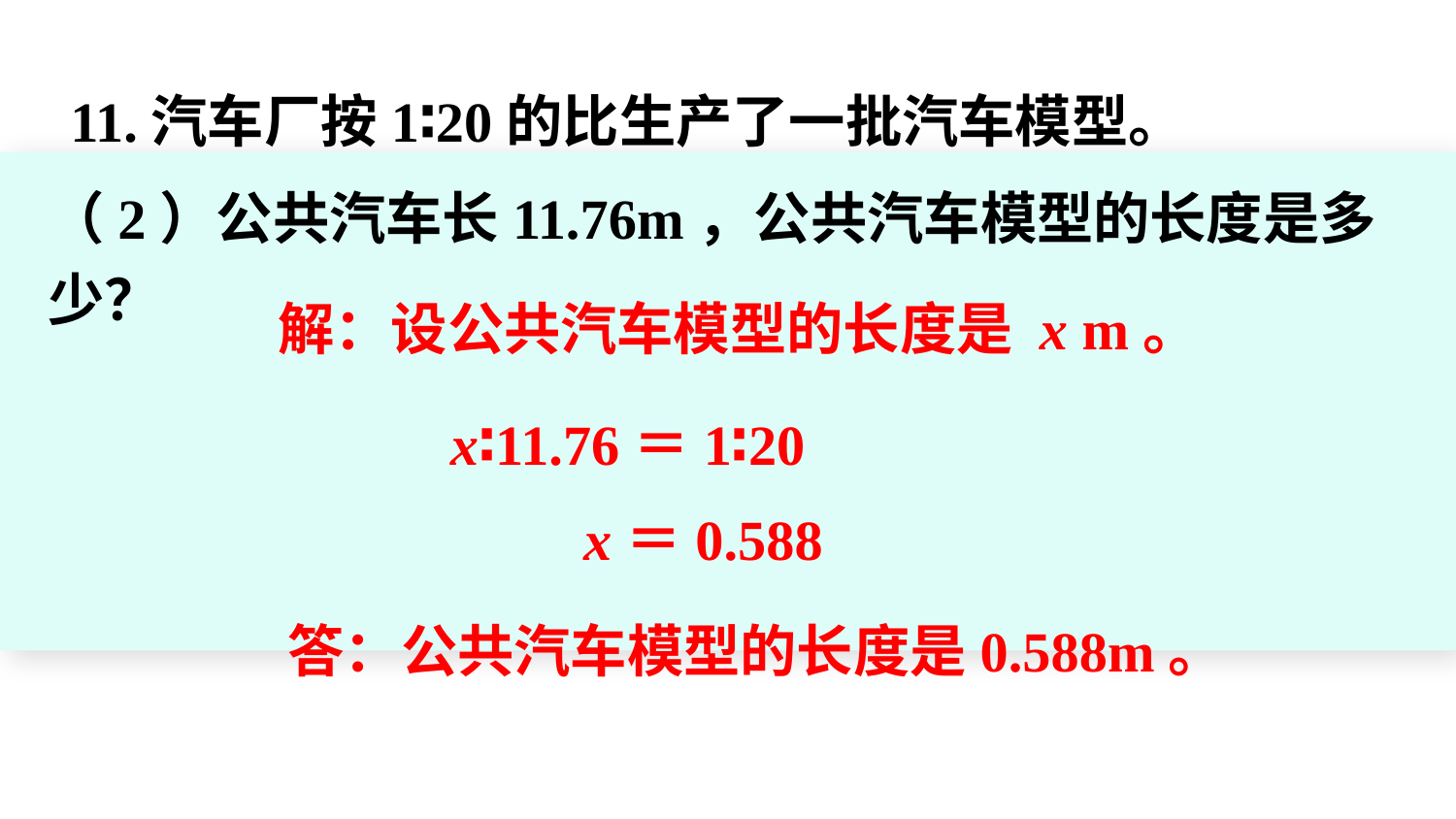

11.汽车厂按1∶20的比生产了一批汽车模型。
（2）公共汽车长11.76m，公共汽车模型的长度是多少？
解：设公共汽车模型的长度是 x m。
x∶11.76＝1∶20
x＝0.588
答：公共汽车模型的长度是0.588m。